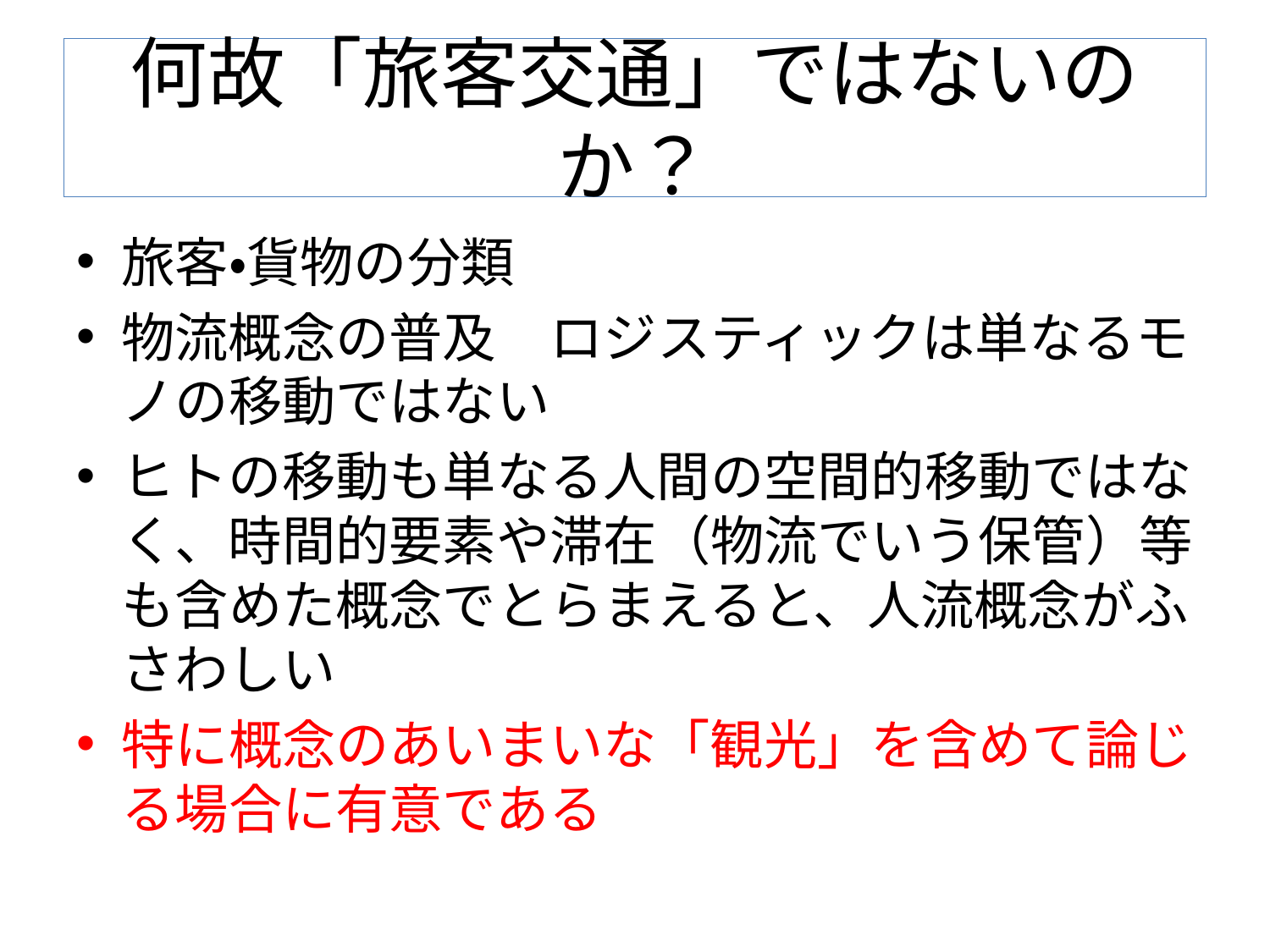

# 何故「旅客交通」ではないのか？
旅客・貨物の分類
物流概念の普及　ロジスティックは単なるモノの移動ではない
ヒトの移動も単なる人間の空間的移動ではなく、時間的要素や滞在（物流でいう保管）等も含めた概念でとらまえると、人流概念がふさわしい
特に概念のあいまいな「観光」を含めて論じる場合に有意である